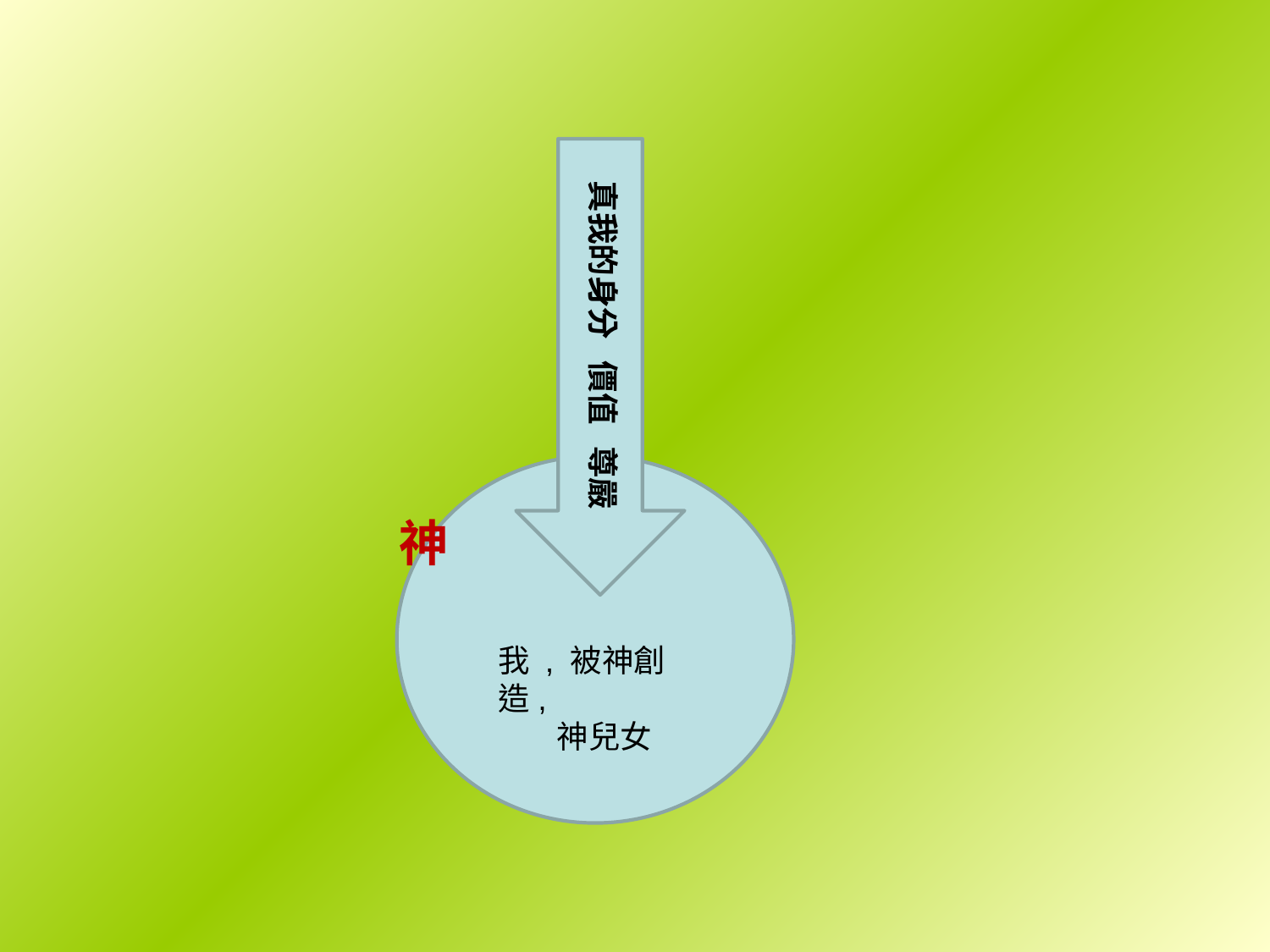

真我的身分   價值   尊嚴

神
我 , 被神創造,
       神兒女